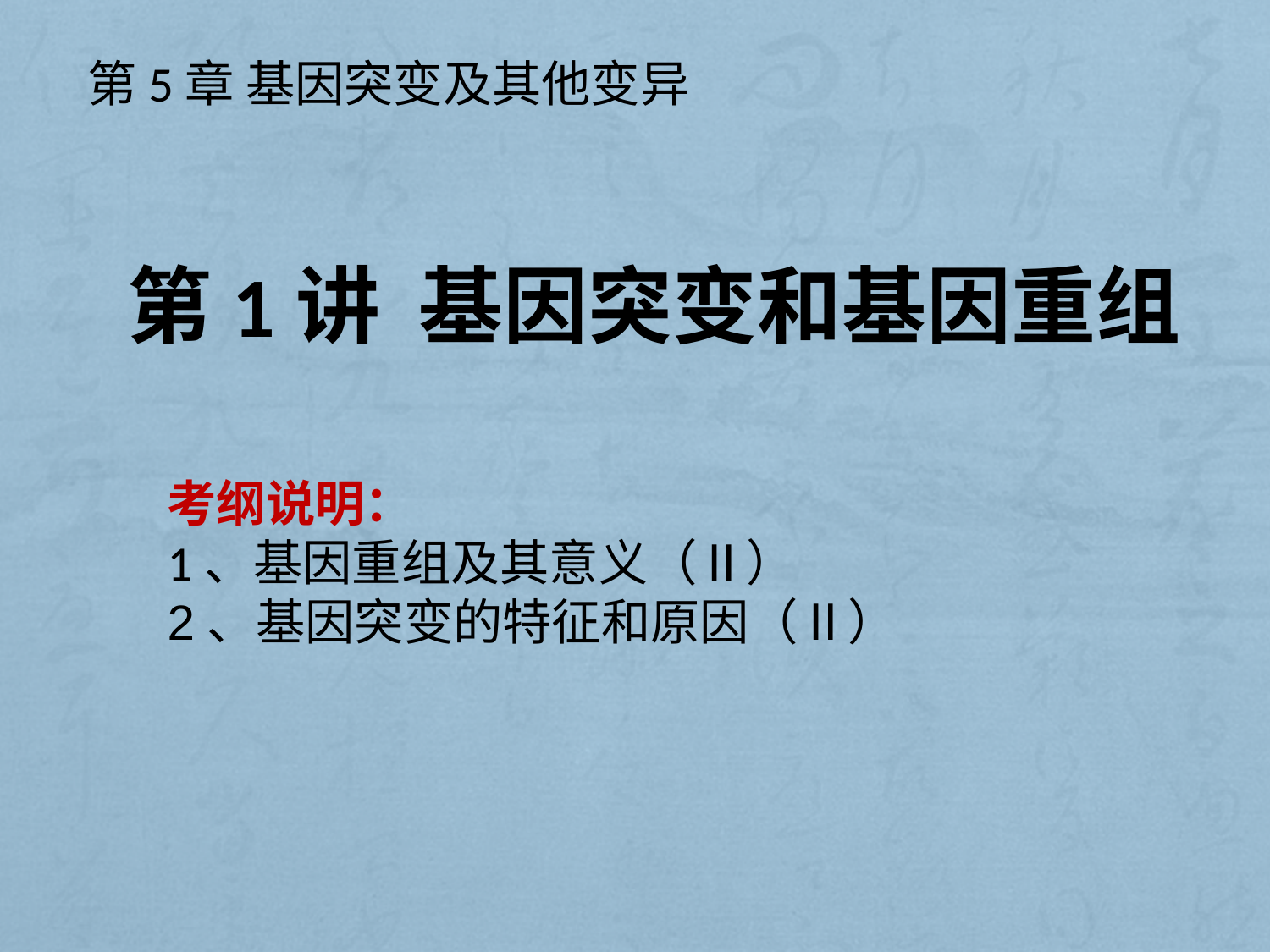

第5章 基因突变及其他变异
第1讲  基因突变和基因重组
考纲说明：
1、基因重组及其意义（Ⅱ）
2、基因突变的特征和原因（Ⅱ）